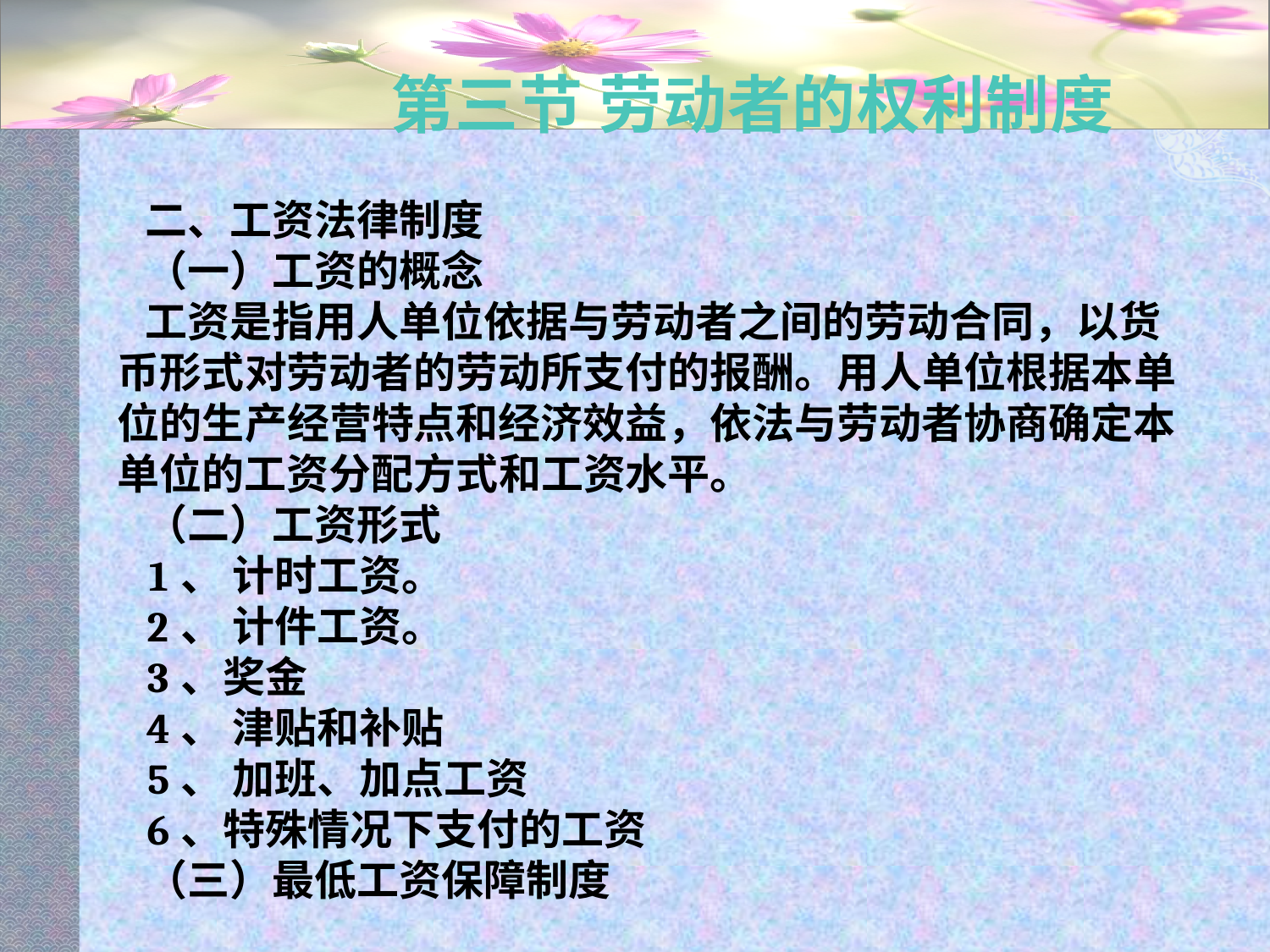

# 第三节 劳动者的权利制度
二、工资法律制度
（一）工资的概念
工资是指用人单位依据与劳动者之间的劳动合同，以货币形式对劳动者的劳动所支付的报酬。用人单位根据本单位的生产经营特点和经济效益，依法与劳动者协商确定本单位的工资分配方式和工资水平。
（二）工资形式
1、 计时工资。
2、 计件工资。
3、奖金
4、 津贴和补贴
5、 加班、加点工资
6、特殊情况下支付的工资
（三）最低工资保障制度